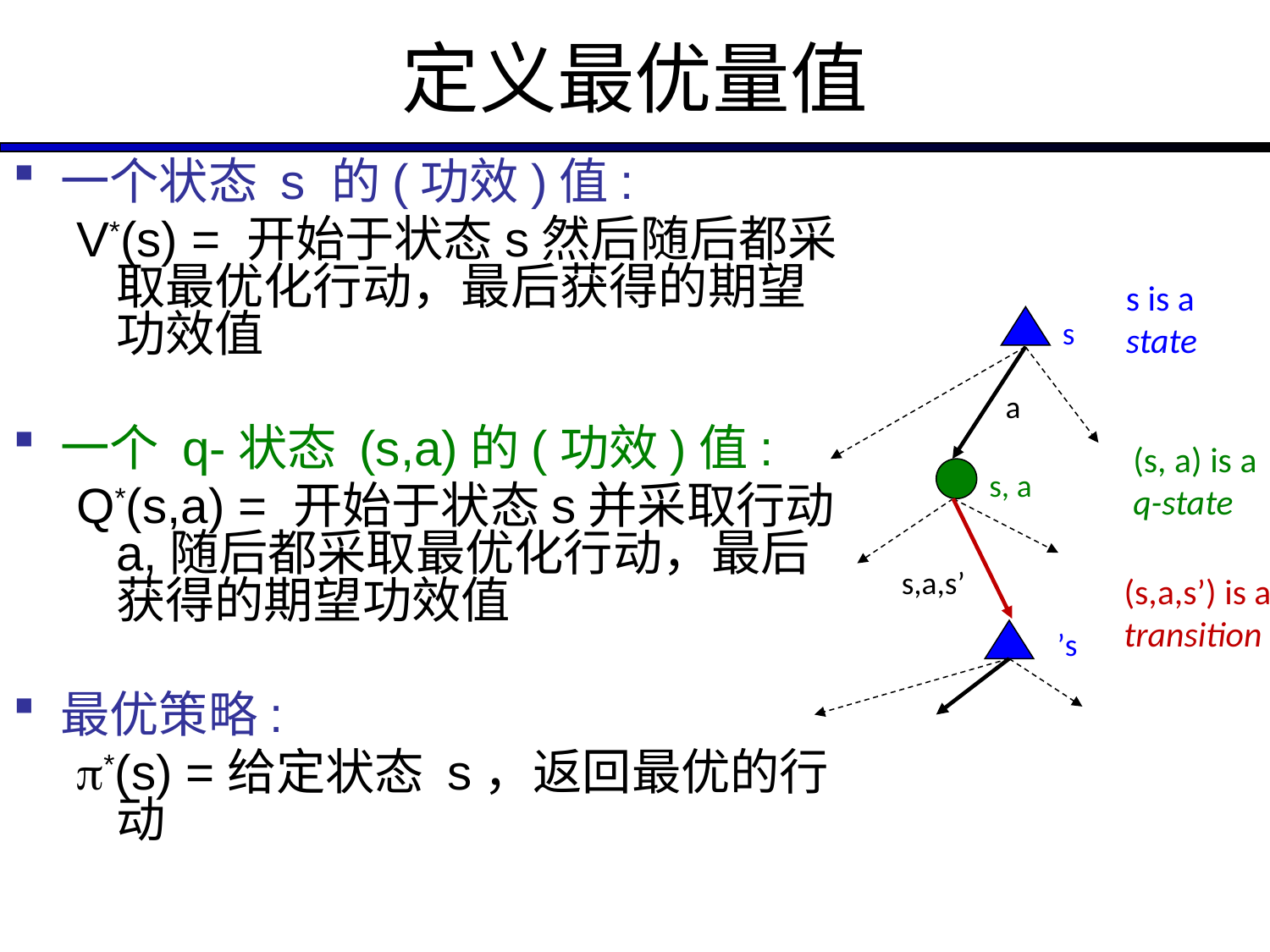

# 定义最优量值
一个状态 s 的(功效)值:
V*(s) = 开始于状态s然后随后都采取最优化行动，最后获得的期望功效值

一个 q-状态 (s,a)的(功效)值:
Q*(s,a) = 开始于状态s并采取行动a,随后都采取最优化行动，最后获得的期望功效值

最优策略:
π*(s) =给定状态 s，返回最优的行动
s is a state
s

a
(s, a) is a q-state

s, a

s,a,s’
(s,a,s’) is a
transition
s’